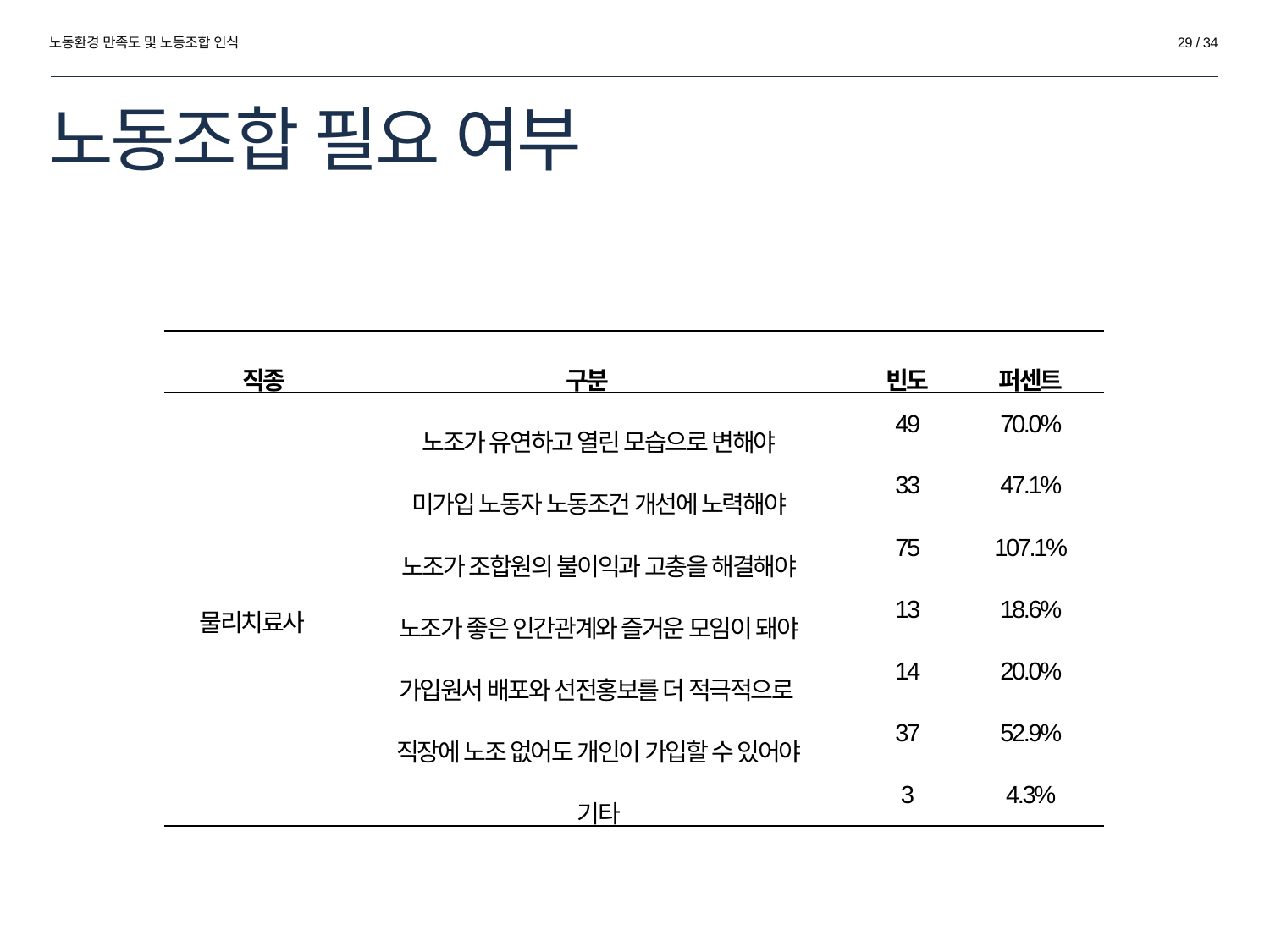

노동환경 만족도 및 노동조합 인식
29 / 34
# 노동조합 필요 여부
| 직종 | 구분 | 빈도 | 퍼센트 |
| --- | --- | --- | --- |
| 물리치료사 | 노조가 유연하고 열린 모습으로 변해야 | 49 | 70.0% |
|  | 미가입 노동자 노동조건 개선에 노력해야 | 33 | 47.1% |
|  | 노조가 조합원의 불이익과 고충을 해결해야 | 75 | 107.1% |
|  | 노조가 좋은 인간관계와 즐거운 모임이 돼야 | 13 | 18.6% |
|  | 가입원서 배포와 선전홍보를 더 적극적으로 | 14 | 20.0% |
|  | 직장에 노조 없어도 개인이 가입할 수 있어야 | 37 | 52.9% |
|  | 기타 | 3 | 4.3% |